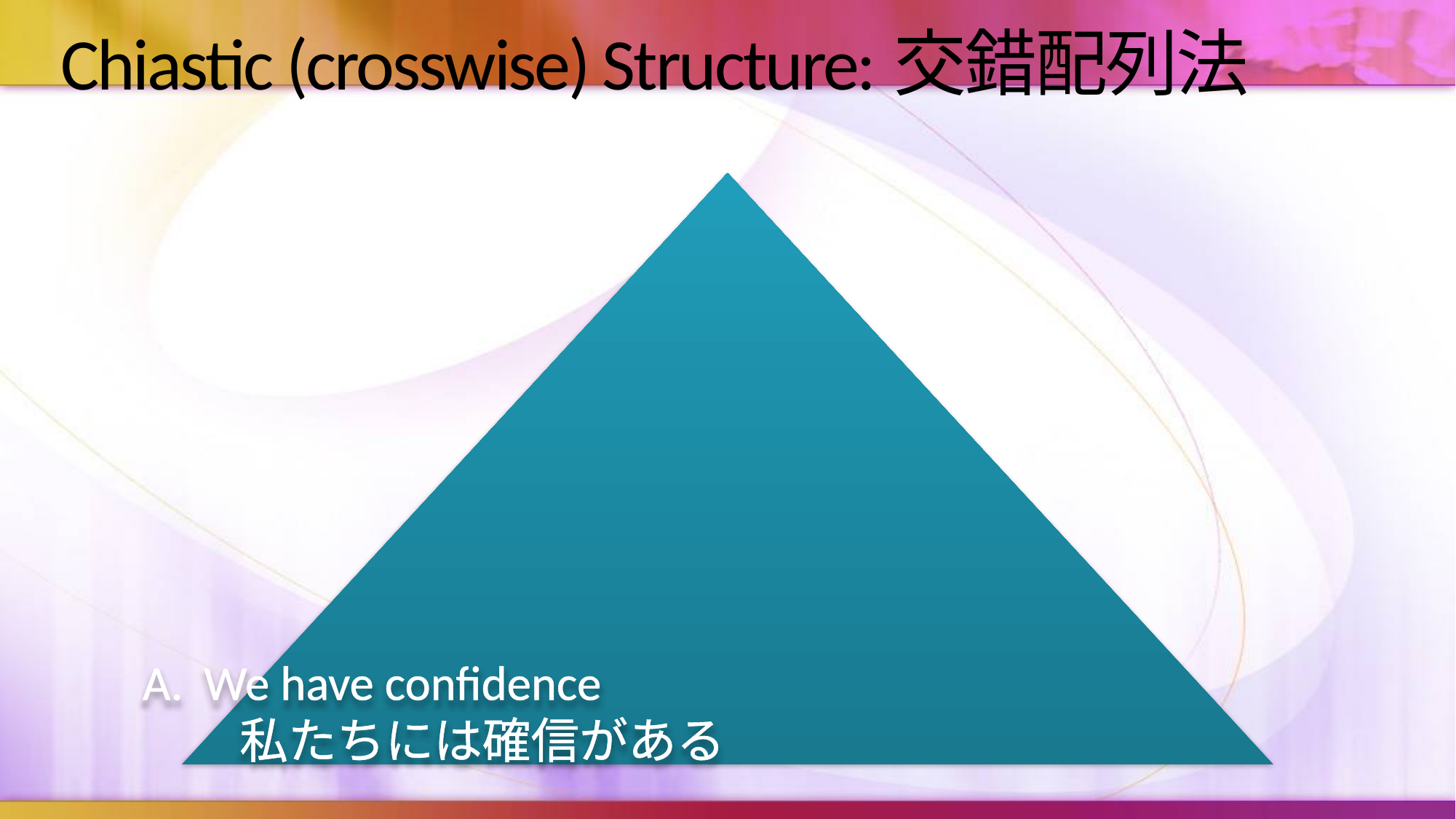

# Chiastic (crosswise) Structure:交錯配列法

We have confidence
　　私たちには確信がある